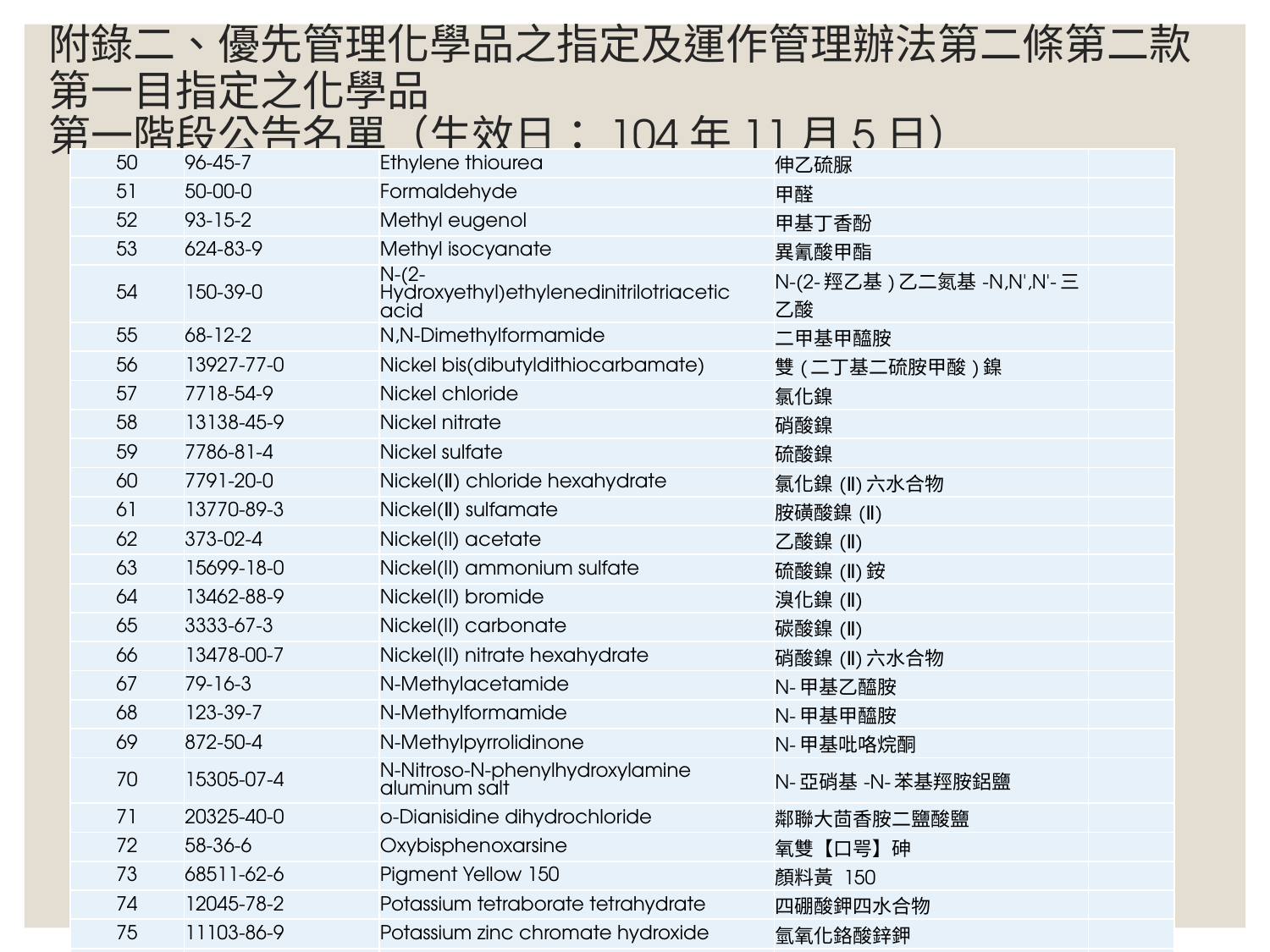

# 附錄二、優先管理化學品之指定及運作管理辦法第二條第二款第一目指定之化學品 第一階段公告名單（生效日：104年11月5日）
| 50 | 96-45-7 | Ethylene thiourea | 伸乙硫脲 |  |
| --- | --- | --- | --- | --- |
| 51 | 50-00-0 | Formaldehyde | 甲醛 |  |
| 52 | 93-15-2 | Methyl eugenol | 甲基丁香酚 |  |
| 53 | 624-83-9 | Methyl isocyanate | 異氰酸甲酯 |  |
| 54 | 150-39-0 | N-(2-Hydroxyethyl)ethylenedinitrilotriacetic acid | N-(2-羥乙基)乙二氮基-N,N',N'-三乙酸 |  |
| 55 | 68-12-2 | N,N-Dimethylformamide | 二甲基甲醯胺 |  |
| 56 | 13927-77-0 | Nickel bis(dibutyldithiocarbamate) | 雙(二丁基二硫胺甲酸)鎳 |  |
| 57 | 7718-54-9 | Nickel chloride | 氯化鎳 |  |
| 58 | 13138-45-9 | Nickel nitrate | 硝酸鎳 |  |
| 59 | 7786-81-4 | Nickel sulfate | 硫酸鎳 |  |
| 60 | 7791-20-0 | Nickel(Ⅱ) chloride hexahydrate | 氯化鎳(Ⅱ)六水合物 |  |
| 61 | 13770-89-3 | Nickel(Ⅱ) sulfamate | 胺磺酸鎳(Ⅱ) |  |
| 62 | 373-02-4 | Nickel(II) acetate | 乙酸鎳(Ⅱ) |  |
| 63 | 15699-18-0 | Nickel(II) ammonium sulfate | 硫酸鎳(Ⅱ)銨 |  |
| 64 | 13462-88-9 | Nickel(II) bromide | 溴化鎳(Ⅱ) |  |
| 65 | 3333-67-3 | Nickel(II) carbonate | 碳酸鎳(Ⅱ) |  |
| 66 | 13478-00-7 | Nickel(II) nitrate hexahydrate | 硝酸鎳(Ⅱ)六水合物 |  |
| 67 | 79-16-3 | N-Methylacetamide | N-甲基乙醯胺 |  |
| 68 | 123-39-7 | N-Methylformamide | N-甲基甲醯胺 |  |
| 69 | 872-50-4 | N-Methylpyrrolidinone | N-甲基吡咯烷酮 |  |
| 70 | 15305-07-4 | N-Nitroso-N-phenylhydroxylamine aluminum salt | N-亞硝基-N-苯基羥胺鋁鹽 |  |
| 71 | 20325-40-0 | o-Dianisidine dihydrochloride | 鄰聯大茴香胺二鹽酸鹽 |  |
| 72 | 58-36-6 | Oxybisphenoxarsine | 氧雙【口咢】砷 |  |
| 73 | 68511-62-6 | Pigment Yellow 150 | 顏料黃 150 |  |
| 74 | 12045-78-2 | Potassium tetraborate tetrahydrate | 四硼酸鉀四水合物 |  |
| 75 | 11103-86-9 | Potassium zinc chromate hydroxide | 氫氧化鉻酸鋅鉀 |  |
| 76 | 20039-37-6 | Pyridinium dichromate | 鉻酸吡啶鹽 |  |
| 77 | 14464-46-1 | Silica crystalline | 晶性矽 |  |
| 78 | 1330-43-4 | Sodium tetraborate | 四硼酸鈉 |  |
| 79 | 127-18-4 | Tetrachloroethylene | 四氯乙烯 |  |